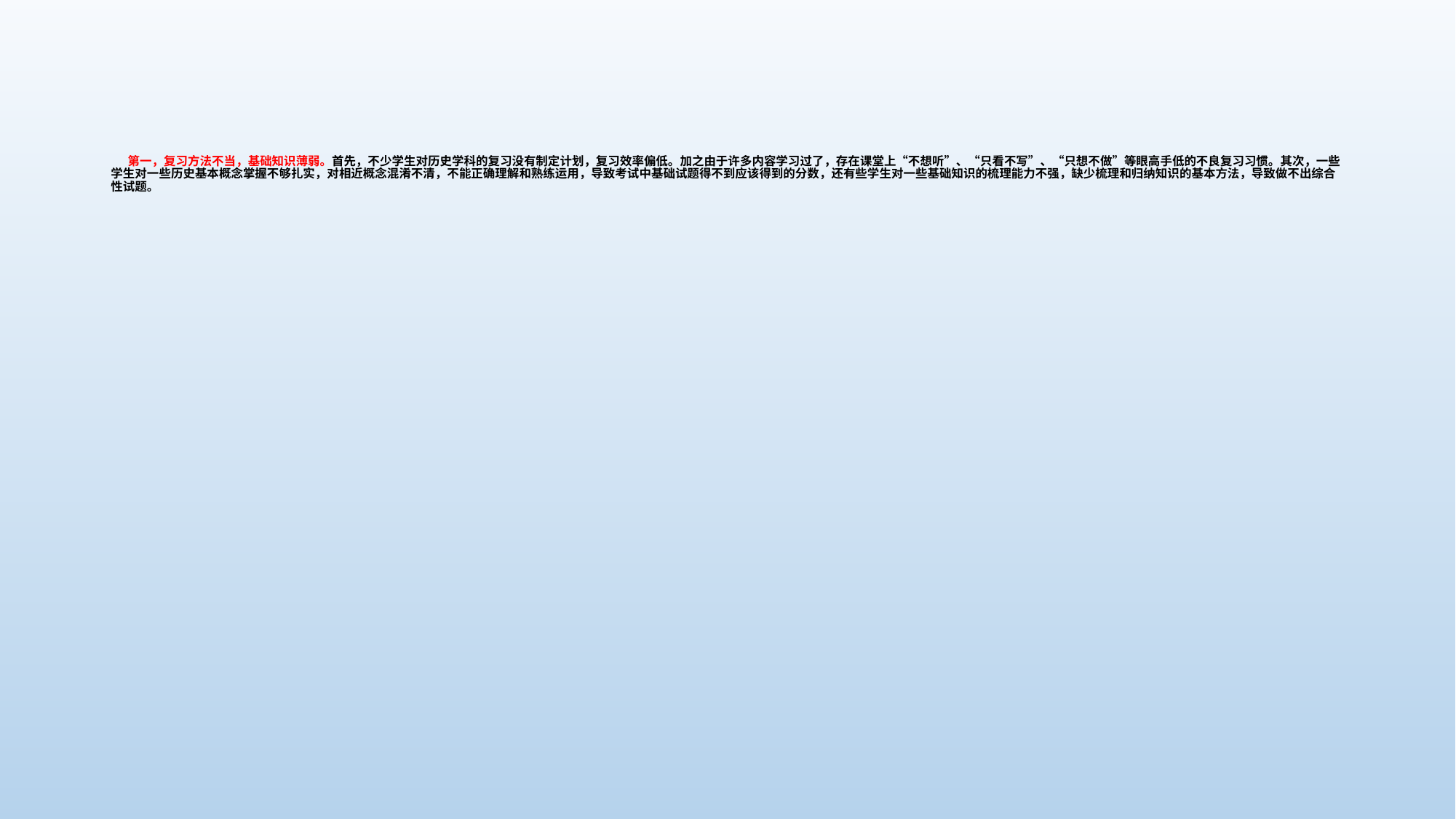

# 第一，复习方法不当，基础知识薄弱。首先，不少学生对历史学科的复习没有制定计划，复习效率偏低。加之由于许多内容学习过了，存在课堂上“不想听”、“只看不写”、“只想不做”等眼高手低的不良复习习惯。其次，一些学生对一些历史基本概念掌握不够扎实，对相近概念混淆不清，不能正确理解和熟练运用，导致考试中基础试题得不到应该得到的分数，还有些学生对一些基础知识的梳理能力不强，缺少梳理和归纳知识的基本方法，导致做不出综合性试题。